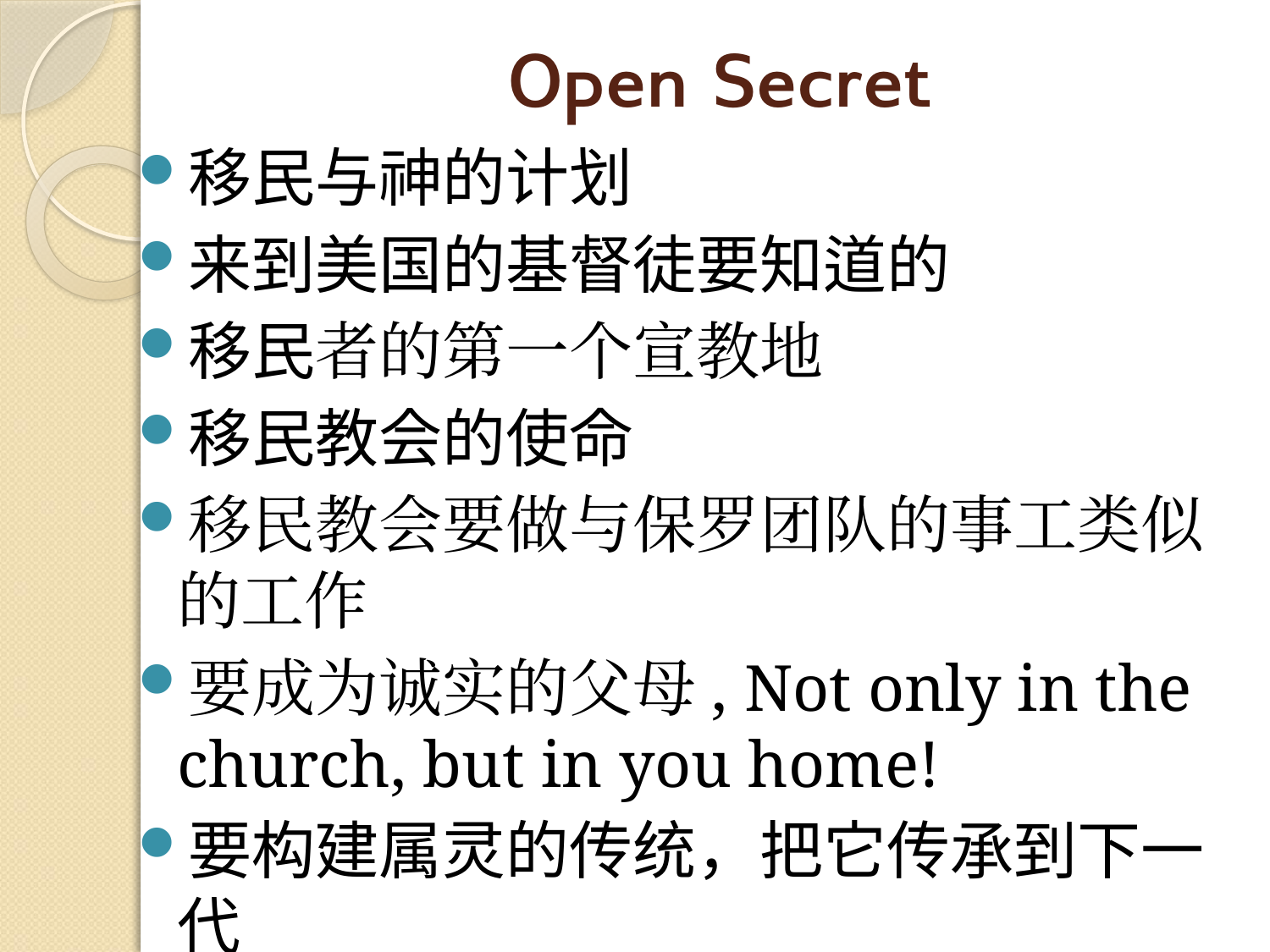

# Open Secret
移民与神的计划
来到美国的基督徒要知道的
移民者的第一个宣教地
移民教会的使命
移民教会要做与保罗团队的事工类似的工作
要成为诚实的父母, Not only in the church, but in you home!
要构建属灵的传统，把它传承到下一代